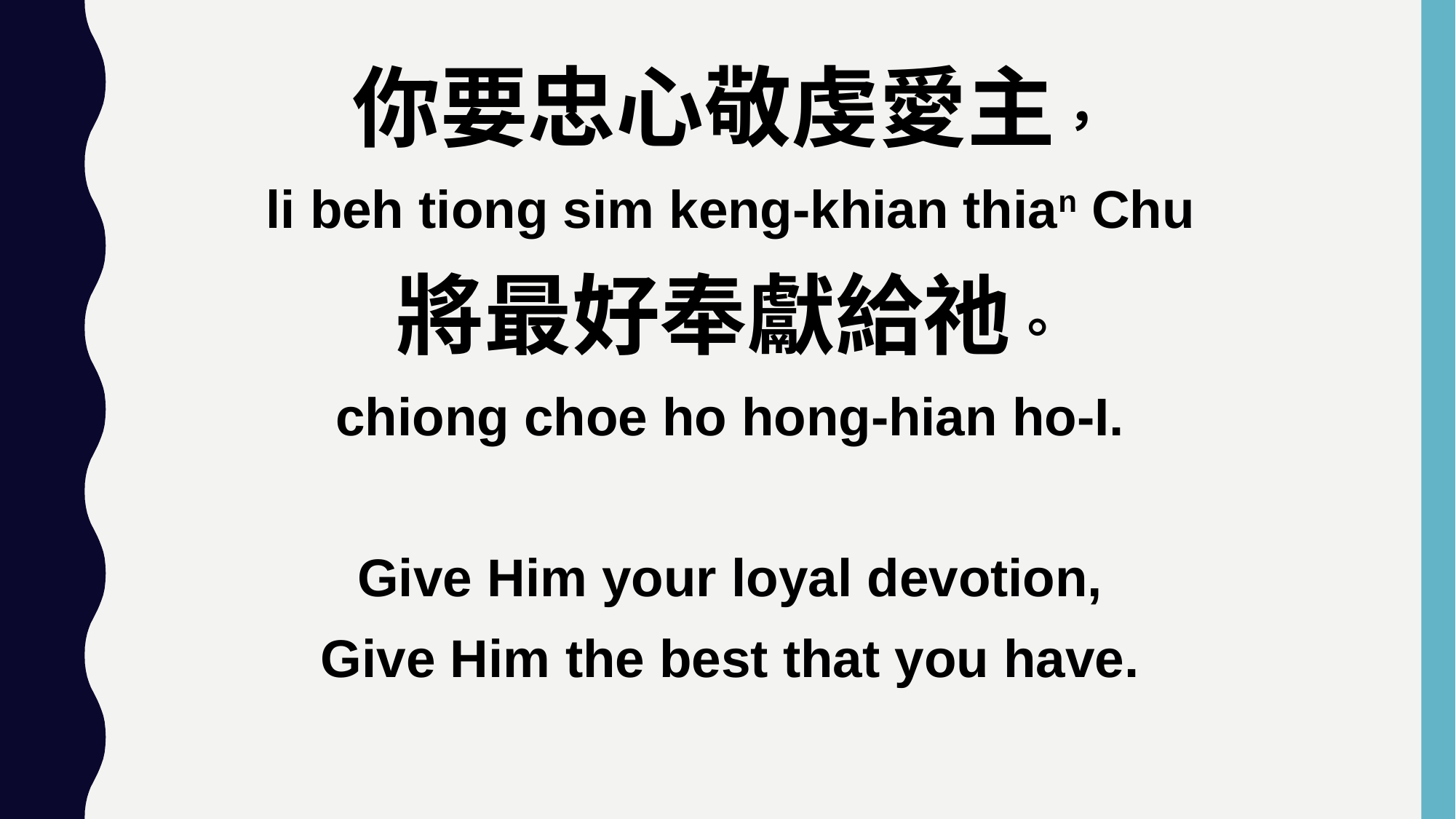

你要忠心敬虔愛主，
li beh tiong sim keng-khian thian Chu
將最好奉獻給祂。
chiong choe ho hong-hian ho-I.

Give Him your loyal devotion,
Give Him the best that you have.